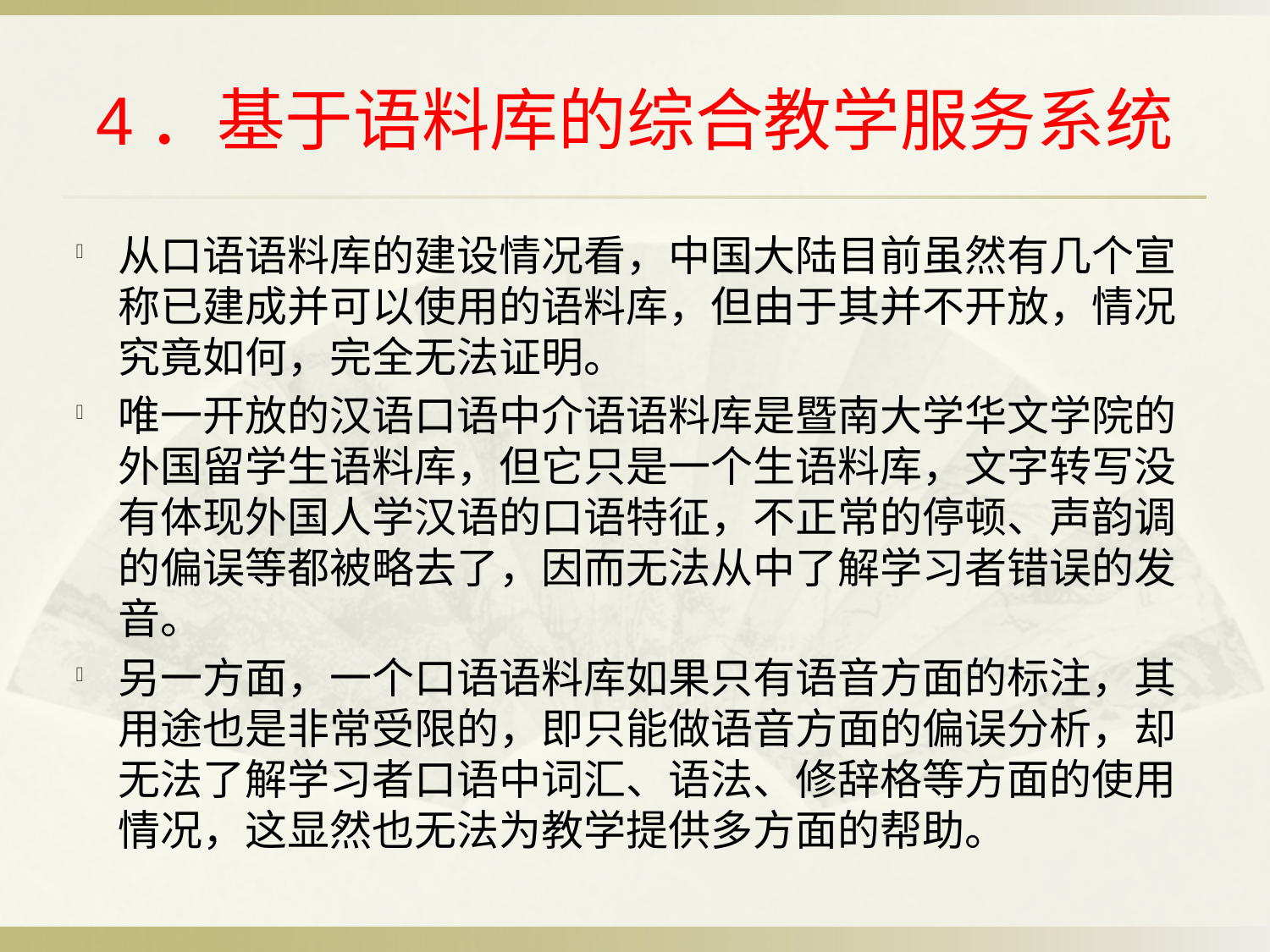

# 4．基于语料库的综合教学服务系统
从口语语料库的建设情况看，中国大陆目前虽然有几个宣称已建成并可以使用的语料库，但由于其并不开放，情况究竟如何，完全无法证明。
唯一开放的汉语口语中介语语料库是暨南大学华文学院的外国留学生语料库，但它只是一个生语料库，文字转写没有体现外国人学汉语的口语特征，不正常的停顿、声韵调的偏误等都被略去了，因而无法从中了解学习者错误的发音。
另一方面，一个口语语料库如果只有语音方面的标注，其用途也是非常受限的，即只能做语音方面的偏误分析，却无法了解学习者口语中词汇、语法、修辞格等方面的使用情况，这显然也无法为教学提供多方面的帮助。